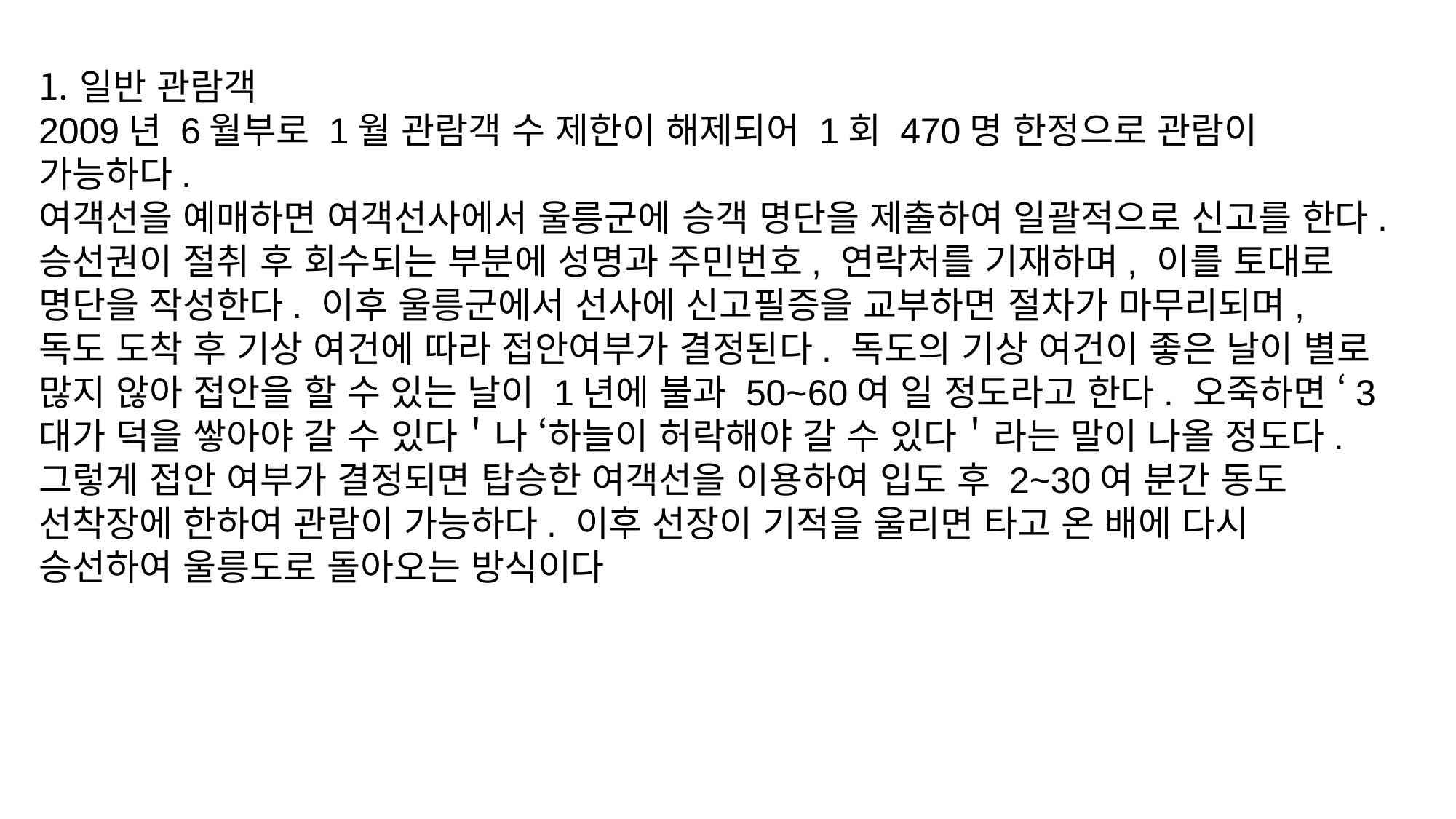

일반 관람객
2009년 6월부로 1월 관람객 수 제한이 해제되어 1회 470명 한정으로 관람이 가능하다.
여객선을 예매하면 여객선사에서 울릉군에 승객 명단을 제출하여 일괄적으로 신고를 한다.
승선권이 절취 후 회수되는 부분에 성명과 주민번호, 연락처를 기재하며, 이를 토대로 명단을 작성한다. 이후 울릉군에서 선사에 신고필증을 교부하면 절차가 마무리되며, 독도 도착 후 기상 여건에 따라 접안여부가 결정된다. 독도의 기상 여건이 좋은 날이 별로 많지 않아 접안을 할 수 있는 날이 1년에 불과 50~60여 일 정도라고 한다. 오죽하면 ‘3대가 덕을 쌓아야 갈 수 있다＇나 ‘하늘이 허락해야 갈 수 있다＇라는 말이 나올 정도다. 그렇게 접안 여부가 결정되면 탑승한 여객선을 이용하여 입도 후 2~30여 분간 동도 선착장에 한하여 관람이 가능하다. 이후 선장이 기적을 울리면 타고 온 배에 다시 승선하여 울릉도로 돌아오는 방식이다